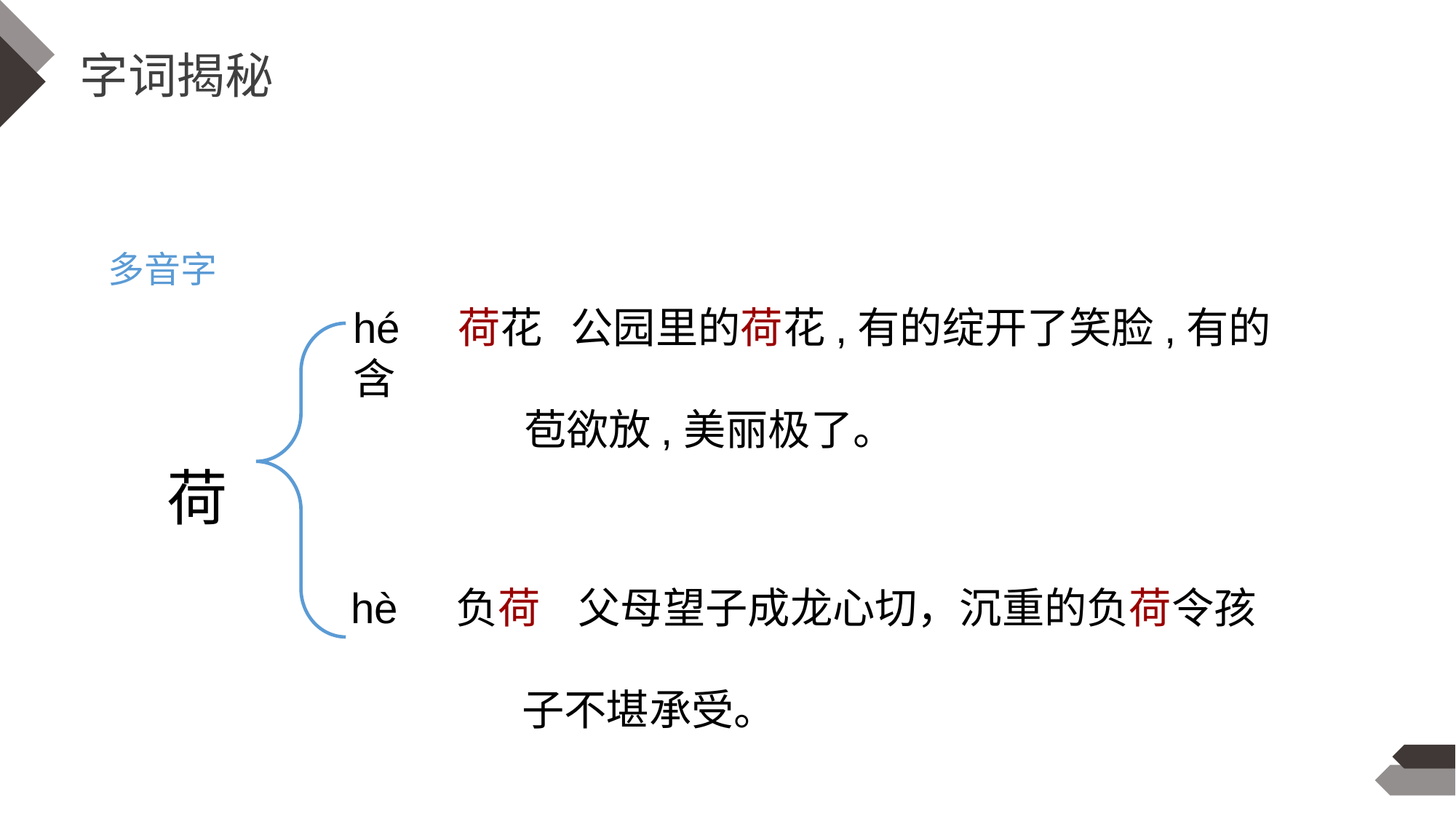

字词揭秘
多音字
hé    荷花   公园里的荷花,有的绽开了笑脸,有的含
                 苞欲放,美丽极了。

荷
hè    负荷    父母望子成龙心切，沉重的负荷令孩
                 子不堪承受。